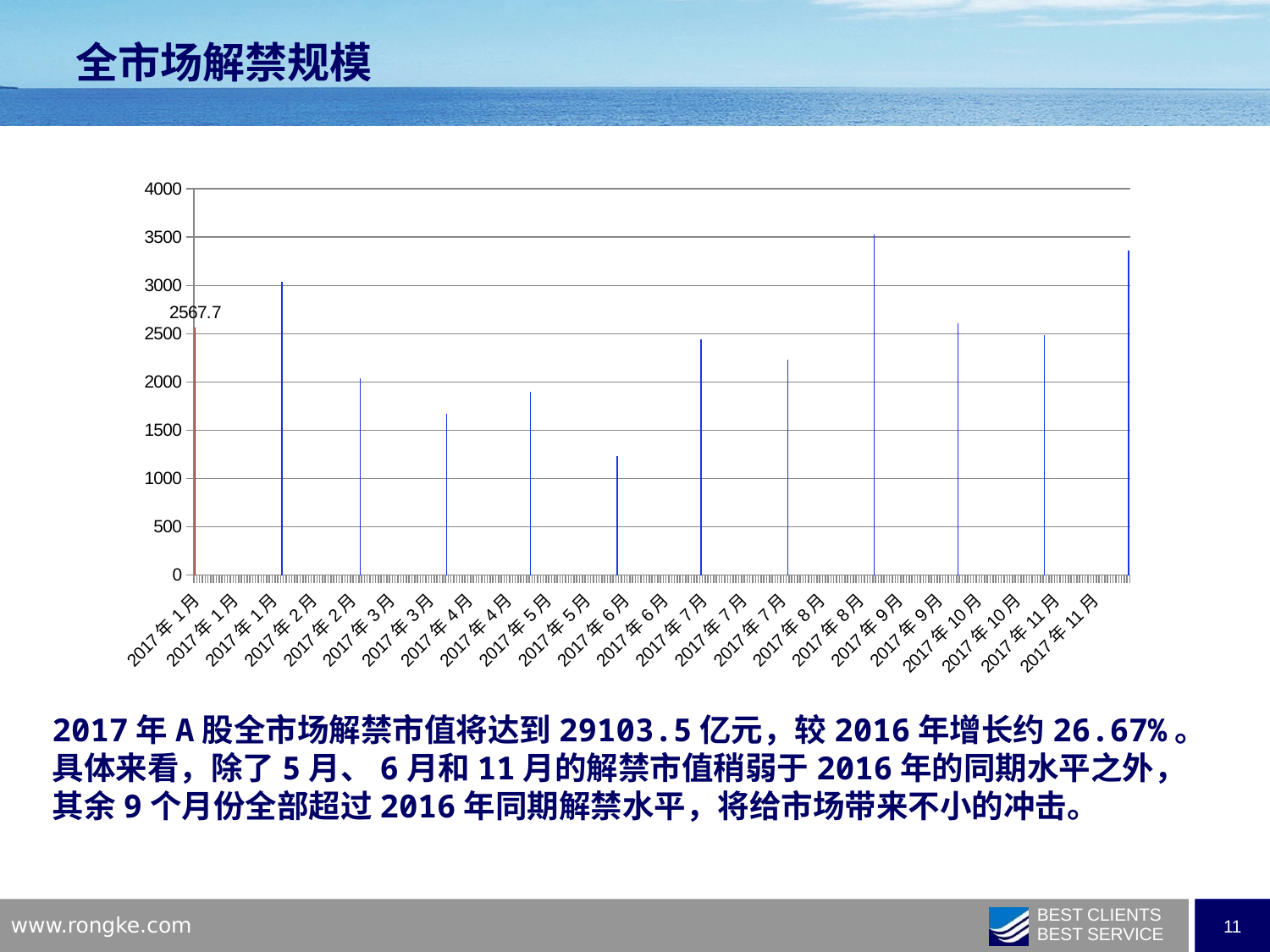

全市场解禁规模

### Chart

| Category | 全市场解禁规模 |
|---|---|
| 42736 | 2567.7 |
| 42767 | 3040.63 |
| 42795 | 2040.47 |
| 42826 | 1668.42 |
| 42856 | 1895.51 |
| 42887 | 1235.4 |
| 42917 | 2441.69 |
| 42948 | 2232.89 |
| 42979 | 3531.83 |
| 43009 | 2605.67 |
| 43040 | 2484.06 |
| 43070 | 3359.26 |
2017年A股全市场解禁市值将达到29103.5亿元，较2016年增长约26.67%。具体来看，除了5月、6月和11月的解禁市值稍弱于2016年的同期水平之外，其余9个月份全部超过2016年同期解禁水平，将给市场带来不小的冲击。